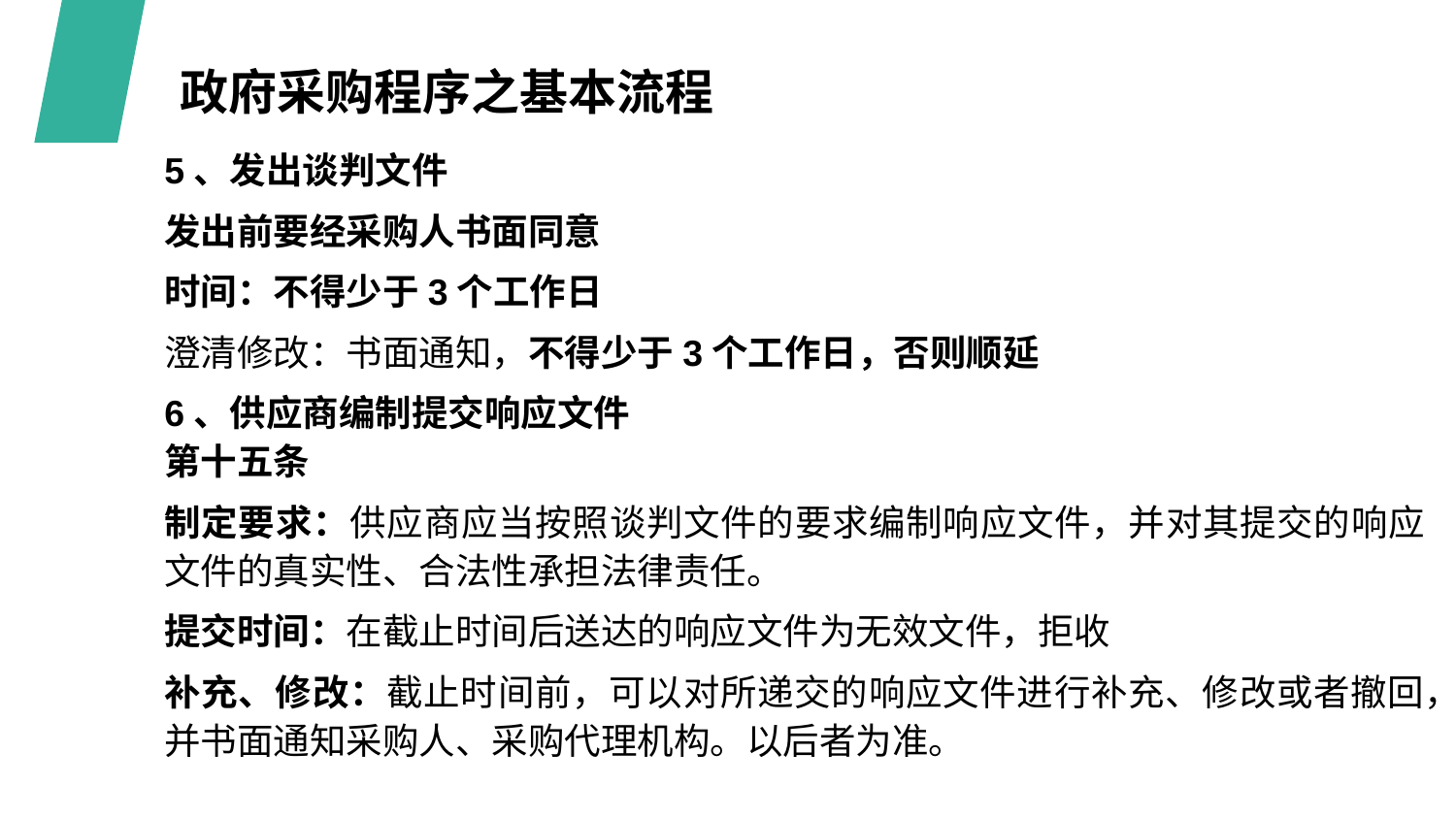

政府采购程序之基本流程
5、发出谈判文件
发出前要经采购人书面同意
时间：不得少于3个工作日
澄清修改：书面通知，不得少于3个工作日，否则顺延
6、供应商编制提交响应文件
第十五条
制定要求：供应商应当按照谈判文件的要求编制响应文件，并对其提交的响应文件的真实性、合法性承担法律责任。
提交时间：在截止时间后送达的响应文件为无效文件，拒收
补充、修改：截止时间前，可以对所递交的响应文件进行补充、修改或者撤回，并书面通知采购人、采购代理机构。以后者为准。